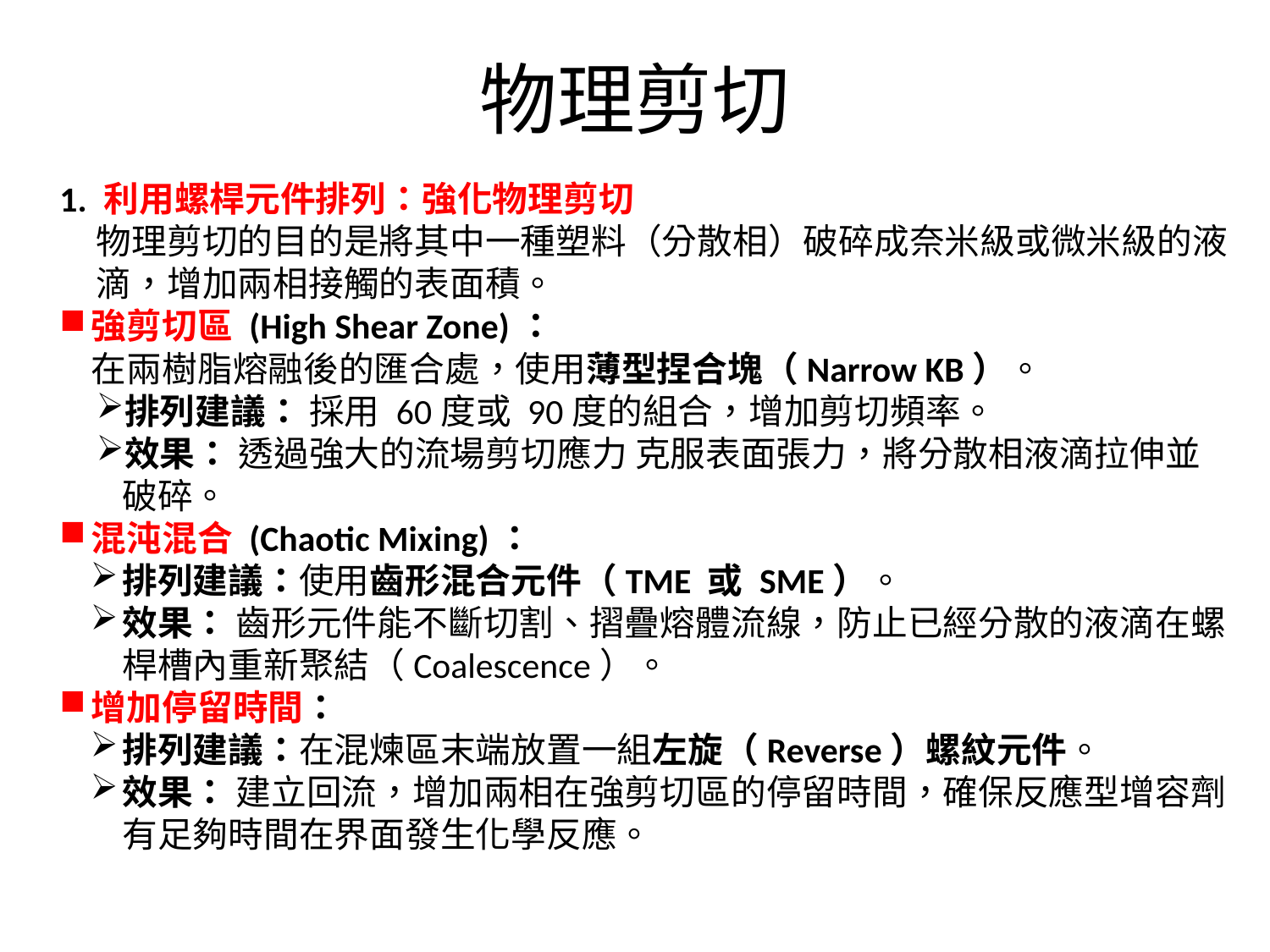

# 物理剪切
1. 利用螺桿元件排列：強化物理剪切
物理剪切的目的是將其中一種塑料（分散相）破碎成奈米級或微米級的液滴，增加兩相接觸的表面積。
強剪切區 (High Shear Zone)：
在兩樹脂熔融後的匯合處，使用薄型捏合塊（Narrow KB）。
排列建議： 採用 60度或 90度的組合，增加剪切頻率。
效果： 透過強大的流場剪切應力 克服表面張力，將分散相液滴拉伸並破碎。
混沌混合 (Chaotic Mixing)：
排列建議：使用齒形混合元件（TME 或 SME）。
效果： 齒形元件能不斷切割、摺疊熔體流線，防止已經分散的液滴在螺桿槽內重新聚結（Coalescence）。
增加停留時間：
排列建議：在混煉區末端放置一組左旋（Reverse）螺紋元件。
效果： 建立回流，增加兩相在強剪切區的停留時間，確保反應型增容劑有足夠時間在界面發生化學反應。